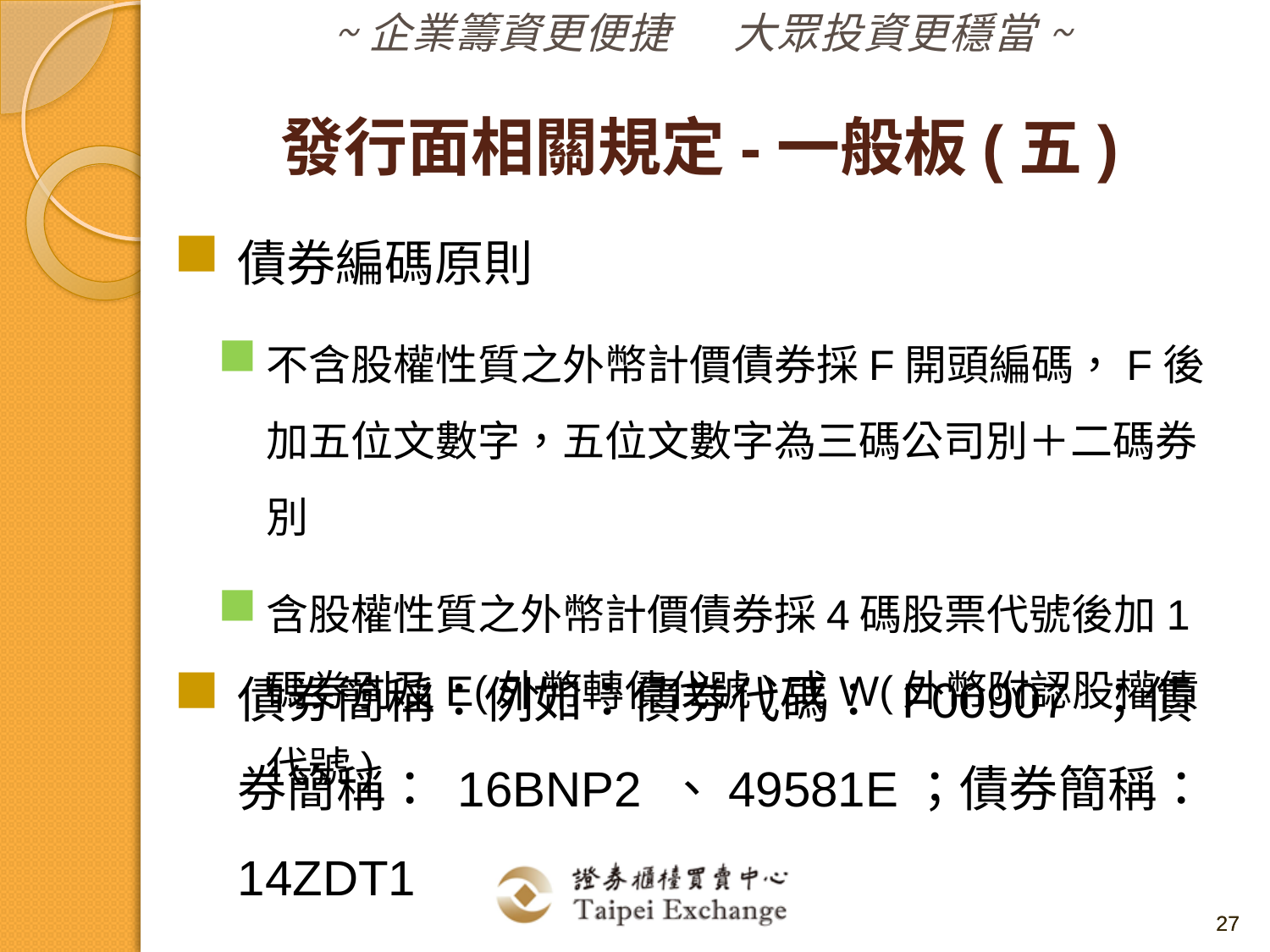

發行面相關規定-一般板(五)
債券編碼原則
不含股權性質之外幣計價債券採F開頭編碼，F後加五位文數字，五位文數字為三碼公司別＋二碼券別
含股權性質之外幣計價債券採4碼股票代號後加1碼券別及E(外幣轉債代號)或W(外幣附認股權債代號)
債券簡稱：例如：債券代碼： F00907 ；債券簡稱： 16BNP2 、49581E；債券簡稱：14ZDT1

27
27